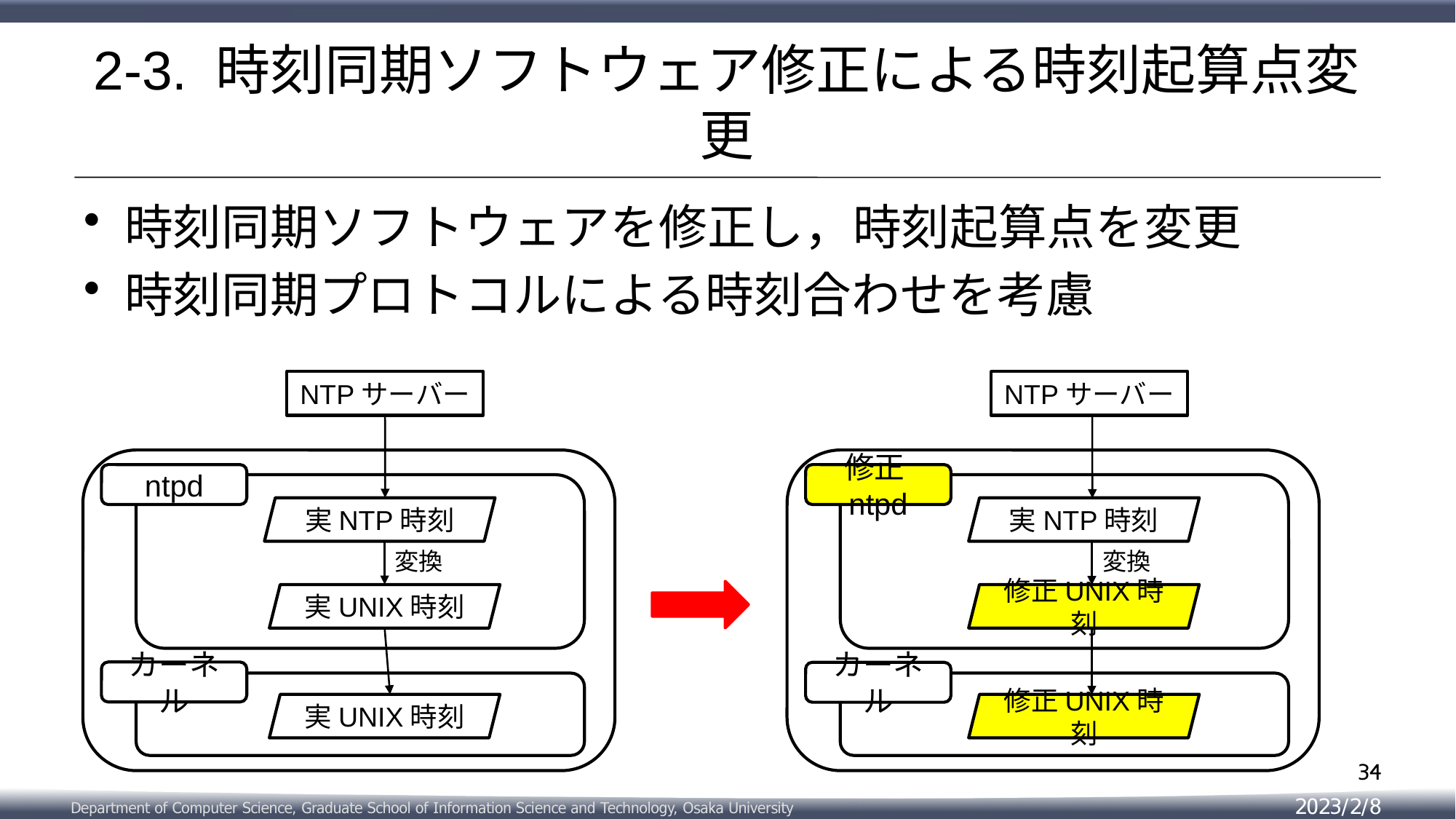

# 2-3. 時刻同期ソフトウェア修正による時刻起算点変更
時刻同期ソフトウェアを修正し，時刻起算点を変更
時刻同期プロトコルによる時刻合わせを考慮
NTPサーバー
NTPサーバー

ntpd
修正ntpd

実NTP時刻
実NTP時刻
変換
変換

実UNIX時刻
修正UNIX時刻
カーネル
カーネル

実UNIX時刻
修正UNIX時刻
34
2023/2/8